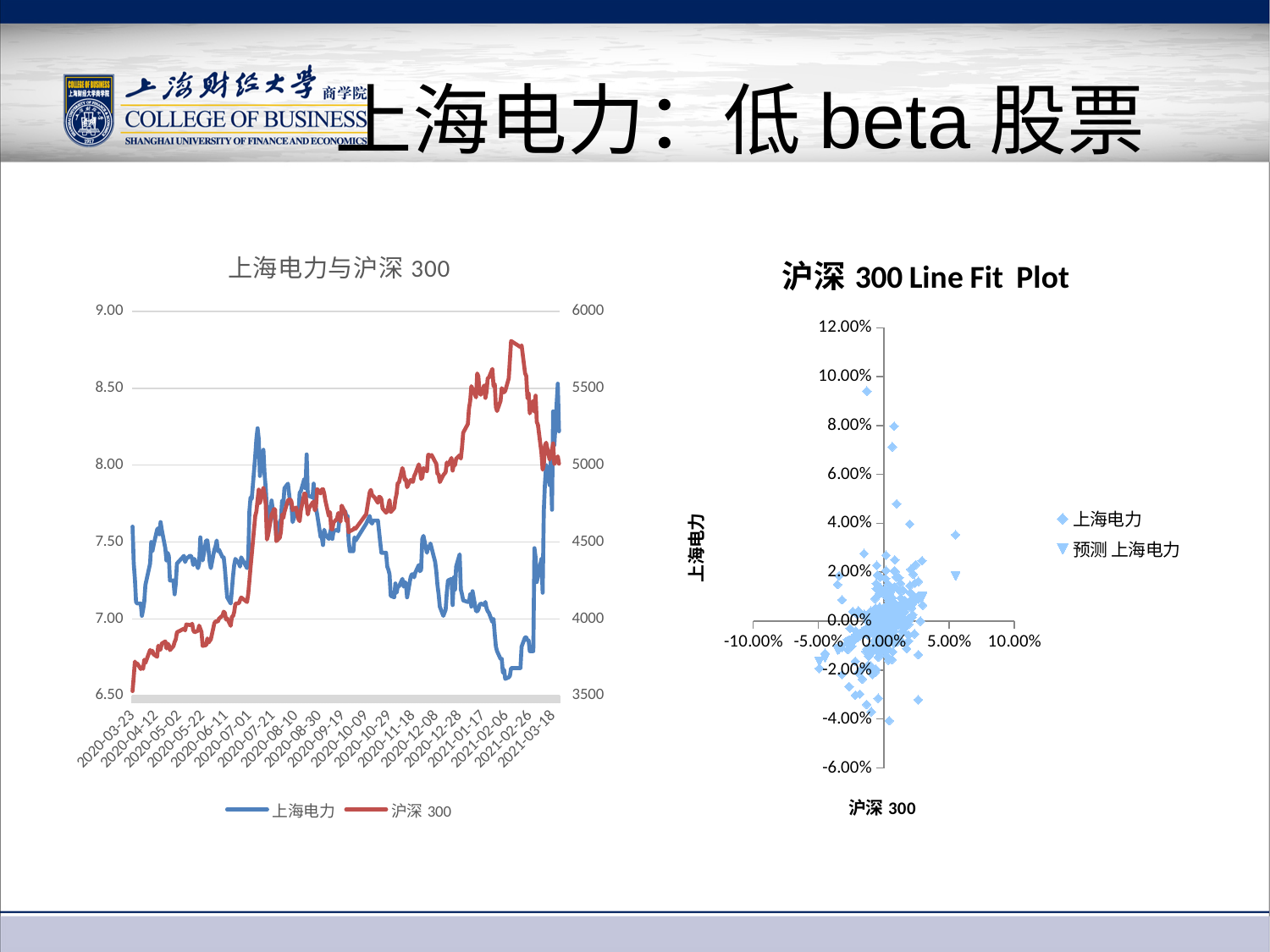

# 上海电力：低beta股票

### Chart: 上海电力与沪深300

| Category | 上海电力 | 沪深300 |
|---|---|---|
| 44278 | 8.22 | 5009.25 |
| 44277 | 8.53 | 5057.15 |
| 44274 | 8.13 | 5007.09 |
| 44273 | 8.35 | 5141.77 |
| 44272 | 7.71 | 5100.86 |
| 44271 | 8.03 | 5079.36 |
| 44270 | 7.87 | 5035.54 |
| 44267 | 8.0 | 5146.38 |
| 44266 | 7.88 | 5128.22 |
| 44265 | 7.7 | 5003.61 |
| 44264 | 7.17 | 4971.0 |
| 44263 | 7.39 | 5080.02 |
| 44260 | 7.28 | 5262.8 |
| 44259 | 7.24 | 5280.71 |
| 44258 | 7.4 | 5452.21 |
| 44257 | 7.46 | 5349.63 |
| 44256 | 6.79 | 5418.78 |
| 44253 | 6.79 | 5336.76 |
| 44252 | 6.86 | 5469.56 |
| 44251 | 6.86 | 5437.57 |
| 44250 | 6.88 | 5579.67 |
| 44249 | 6.88 | 5597.33 |
| 44246 | 6.82 | 5778.84 |
| 44245 | 6.68 | 5768.38 |
| 44237 | 6.68 | 5807.72 |
| 44236 | 6.63 | 5686.25 |
| 44235 | 6.62 | 5564.56 |
| 44232 | 6.61 | 5483.41 |
| 44231 | 6.67 | 5473.95 |
| 44230 | 6.65 | 5485.2 |
| 44229 | 6.74 | 5501.09 |
| 44228 | 6.74 | 5417.65 |
| 44225 | 6.79 | 5351.97 |
| 44224 | 6.82 | 5377.14 |
| 44223 | 6.9 | 5528.0 |
| 44222 | 7.0 | 5512.97 |
| 44221 | 6.98 | 5625.92 |
| 44218 | 7.04 | 5569.78 |
| 44217 | 7.05 | 5564.97 |
| 44216 | 7.07 | 5476.43 |
| 44215 | 7.11 | 5437.52 |
| 44214 | 7.09 | 5518.52 |
| 44211 | 7.1 | 5458.08 |
| 44210 | 7.09 | 5470.46 |
| 44209 | 7.06 | 5577.97 |
| 44208 | 7.05 | 5596.35 |
| 44207 | 7.05 | 5441.16 |
| 44204 | 7.18 | 5495.43 |
| 44203 | 7.08 | 5513.66 |
| 44202 | 7.16 | 5417.67 |
| 44201 | 7.11 | 5368.51 |
| 44200 | 7.11 | 5267.72 |
| 44196 | 7.12 | 5211.29 |
| 44195 | 7.16 | 5113.71 |
| 44194 | 7.19 | 5042.94 |
| 44193 | 7.42 | 5064.41 |
| 44190 | 7.34 | 5042.01 |
| 44189 | 7.19 | 5000.02 |
| 44188 | 7.27 | 5007.12 |
| 44187 | 7.09 | 4964.77 |
| 44186 | 7.26 | 5046.84 |
| 44183 | 7.25 | 4999.97 |
| 44182 | 7.17 | 5017.48 |
| 44181 | 7.06 | 4953.87 |
| 44180 | 7.04 | 4945.1 |
| 44179 | 7.02 | 4934.84 |
| 44176 | 7.08 | 4889.63 |
| 44175 | 7.16 | 4940.53 |
| 44174 | 7.22 | 4942.7 |
| 44173 | 7.31 | 5009.88 |
| 44172 | 7.37 | 5022.24 |
| 44169 | 7.46 | 5065.92 |
| 44168 | 7.49 | 5057.06 |
| 44167 | 7.46 | 5067.14 |
| 44166 | 7.47 | 5067.1 |
| 44165 | 7.43 | 4960.25 |
| 44162 | 7.54 | 4980.77 |
| 44161 | 7.52 | 4919.59 |
| 44160 | 7.32 | 4910.7 |
| 44159 | 7.31 | 4974.29 |
| 44158 | 7.35 | 5005.03 |
| 44155 | 7.3 | 4943.29 |
| 44154 | 7.27 | 4927.99 |
| 44153 | 7.29 | 4891.67 |
| 44152 | 7.29 | 4894.79 |
| 44151 | 7.27 | 4904.17 |
| 44148 | 7.14 | 4856.85 |
| 44147 | 7.23 | 4908.46 |
| 44146 | 7.24 | 4904.9 |
| 44145 | 7.21 | 4953.88 |
| 44144 | 7.26 | 4981.35 |
| 44141 | 7.21 | 4885.72 |
| 44140 | 7.21 | 4885.11 |
| 44139 | 7.17 | 4813.66 |
| 44138 | 7.23 | 4777.56 |
| 44137 | 7.14 | 4720.83 |
| 44134 | 7.15 | 4695.33 |
| 44133 | 7.29 | 4772.92 |
| 44132 | 7.32 | 4737.27 |
| 44131 | 7.34 | 4699.28 |
| 44130 | 7.43 | 4691.24 |
| 44127 | 7.43 | 4718.49 |
| 44126 | 7.43 | 4777.98 |
| 44125 | 7.5 | 4792.83 |
| 44124 | 7.57 | 4793.47 |
| 44123 | 7.64 | 4755.49 |
| 44120 | 7.64 | 4791.68 |
| 44119 | 7.64 | 4798.74 |
| 44118 | 7.62 | 4807.1 |
| 44117 | 7.63 | 4839.2 |
| 44116 | 7.67 | 4823.16 |
| 44113 | 7.62 | 4681.14 |
| 44104 | 7.51 | 4587.4 |
| 44103 | 7.53 | 4591.8 |
| 44102 | 7.44 | 4581.91 |
| 44099 | 7.44 | 4570.02 |
| 44098 | 7.51 | 4563.07 |
| 44097 | 7.67 | 4652.33 |
| 44096 | 7.67 | 4635.76 |
| 44095 | 7.7 | 4691.43 |
| 44092 | 7.68 | 4737.09 |
| 44091 | 7.66 | 4632.71 |
| 44090 | 7.64 | 4657.36 |
| 44089 | 7.57 | 4688.48 |
| 44088 | 7.58 | 4651.05 |
| 44085 | 7.57 | 4627.28 |
| 44084 | 7.52 | 4581.98 |
| 44083 | 7.59 | 4584.59 |
| 44082 | 7.56 | 4694.39 |
| 44081 | 7.52 | 4669.37 |
| 44078 | 7.55 | 4770.22 |
| 44077 | 7.58 | 4817.1 |
| 44076 | 7.48 | 4843.89 |
| 44075 | 7.53 | 4842.12 |
| 44074 | 7.53 | 4816.22 |
| 44071 | 7.68 | 4844.27 |
| 44070 | 7.72 | 4731.35 |
| 44069 | 7.74 | 4706.13 |
| 44068 | 7.88 | 4761.95 |
| 44067 | 7.79 | 4755.85 |
| 44064 | 7.8 | 4718.84 |
| 44063 | 7.8 | 4679.15 |
| 44062 | 8.07 | 4740.68 |
| 44061 | 7.85 | 4812.76 |
| 44060 | 7.91 | 4815.23 |
| 44057 | 7.83 | 4704.63 |
| 44056 | 7.82 | 4635.71 |
| 44055 | 7.68 | 4647.64 |
| 44054 | 7.67 | 4681.78 |
| 44053 | 7.7 | 4724.87 |
| 44050 | 7.63 | 4707.93 |
| 44049 | 7.74 | 4762.76 |
| 44048 | 7.75 | 4777.11 |
| 44047 | 7.81 | 4775.8 |
| 44046 | 7.88 | 4771.31 |
| 44043 | 7.85 | 4695.05 |
| 44042 | 7.74 | 4656.15 |
| 44041 | 7.77 | 4679.01 |
| 44040 | 7.65 | 4568.26 |
| 44039 | 7.63 | 4528.45 |
| 44036 | 7.54 | 4505.59 |
| 44035 | 7.64 | 4712.44 |
| 44034 | 7.68 | 4714.45 |
| 44033 | 7.71 | 4691.04 |
| 44032 | 7.77 | 4680.3 |
| 44029 | 7.58 | 4544.7 |
| 44028 | 7.7 | 4516.25 |
| 44027 | 7.85 | 4744.47 |
| 44026 | 7.94 | 4806.69 |
| 44025 | 8.1 | 4852.96 |
| 44022 | 7.93 | 4753.13 |
| 44021 | 8.17 | 4840.77 |
| 44020 | 8.24 | 4774.0 |
| 44019 | 8.17 | 4698.13 |
| 44018 | 8.06 | 4670.09 |
| 44015 | 7.78 | 4419.6 |
| 44014 | 7.79 | 4335.84 |
| 44013 | 7.7 | 4247.78 |
| 44012 | 7.4 | 4163.96 |
| 44011 | 7.33 | 4109.72 |
| 44006 | 7.4 | 4138.99 |
| 44005 | 7.34 | 4121.79 |
| 44004 | 7.36 | 4102.05 |
| 44001 | 7.39 | 4098.71 |
| 44000 | 7.35 | 4044.38 |
| 43999 | 7.28 | 4017.59 |
| 43998 | 7.19 | 4014.57 |
| 43997 | 7.1 | 3954.99 |
| 43994 | 7.14 | 4003.08 |
| 43993 | 7.23 | 3995.88 |
| 43992 | 7.33 | 4039.71 |
| 43991 | 7.4 | 4047.03 |
| 43990 | 7.4 | 4021.95 |
| 43987 | 7.45 | 4001.25 |
| 43986 | 7.44 | 3982.19 |
| 43985 | 7.51 | 3983.65 |
| 43984 | 7.47 | 3983.57 |
| 43983 | 7.45 | 3971.34 |
| 43980 | 7.33 | 3867.02 |
| 43979 | 7.37 | 3856.63 |
| 43978 | 7.45 | 3845.61 |
| 43977 | 7.51 | 3872.77 |
| 43976 | 7.51 | 3829.32 |
| 43973 | 7.38 | 3824.06 |
| 43972 | 7.44 | 3913.8 |
| 43971 | 7.53 | 3935.22 |
| 43970 | 7.36 | 3956.25 |
| 43969 | 7.33 | 3922.91 |
| 43966 | 7.39 | 3912.82 |
| 43965 | 7.35 | 3925.22 |
| 43964 | 7.39 | 3968.25 |
| 43963 | 7.41 | 3960.24 |
| 43962 | 7.41 | 3960.18 |
| 43959 | 7.39 | 3963.62 |
| 43958 | 7.37 | 3924.89 |
| 43957 | 7.41 | 3936.25 |
| 43951 | 7.36 | 3912.58 |
| 43950 | 7.23 | 3867.03 |
| 43949 | 7.16 | 3849.15 |
| 43948 | 7.25 | 3822.77 |
| 43945 | 7.25 | 3796.97 |
| 43944 | 7.41 | 3829.75 |
| 43943 | 7.43 | 3839.38 |
| 43942 | 7.38 | 3808.05 |
| 43941 | 7.46 | 3853.46 |
| 43938 | 7.58 | 3839.49 |
| 43937 | 7.63 | 3802.38 |
| 43936 | 7.55 | 3797.36 |
| 43935 | 7.59 | 3825.7 |
| 43934 | 7.58 | 3753.26 |
| 43931 | 7.48 | 3769.18 |
| 43930 | 7.44 | 3792.81 |
| 43929 | 7.5 | 3780.34 |
| 43928 | 7.36 | 3798.02 |
| 43924 | 7.22 | 3713.22 |
| 43923 | 7.11 | 3734.53 |
| 43922 | 7.06 | 3675.08 |
| 43921 | 7.02 | 3686.16 |
| 43920 | 7.1 | 3674.11 |
| 43917 | 7.1 | 3710.06 |
| 43916 | 7.11 | 3698.05 |
| 43915 | 7.26 | 3722.52 |
| 43914 | 7.36 | 3625.11 |
| 43913 | 7.6 | 3530.31 |

### Chart: 沪深300 Line Fit  Plot

| Category |  |  |
|---|---|---|